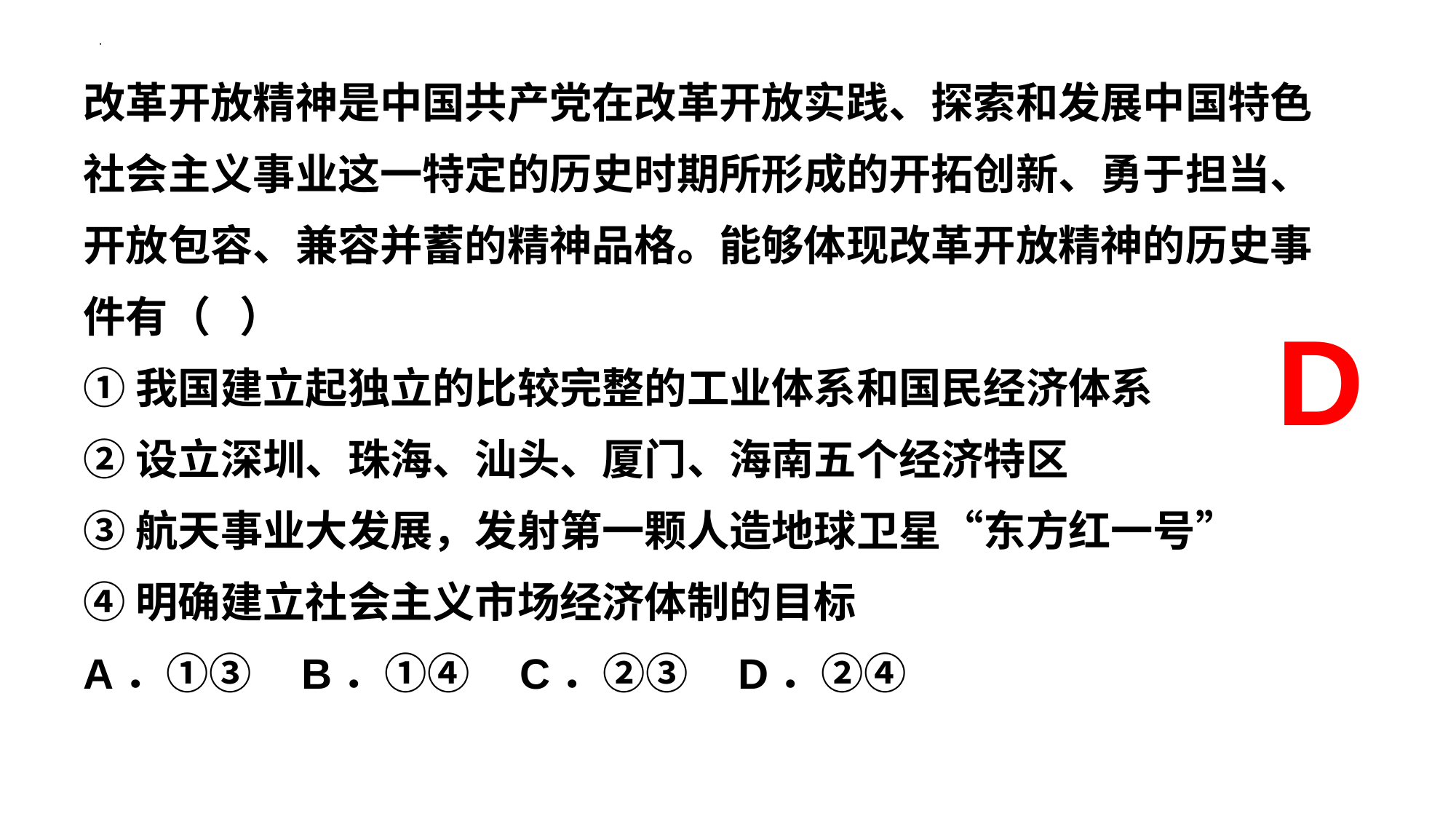

改革开放精神是中国共产党在改革开放实践、探索和发展中国特色社会主义事业这一特定的历史时期所形成的开拓创新、勇于担当、开放包容、兼容并蓄的精神品格。能够体现改革开放精神的历史事件有（   ）
①我国建立起独立的比较完整的工业体系和国民经济体系
②设立深圳、珠海、汕头、厦门、海南五个经济特区
③航天事业大发展，发射第一颗人造地球卫星“东方红一号”
④明确建立社会主义市场经济体制的目标
A．①③	B．①④	C．②③	D．②④
D